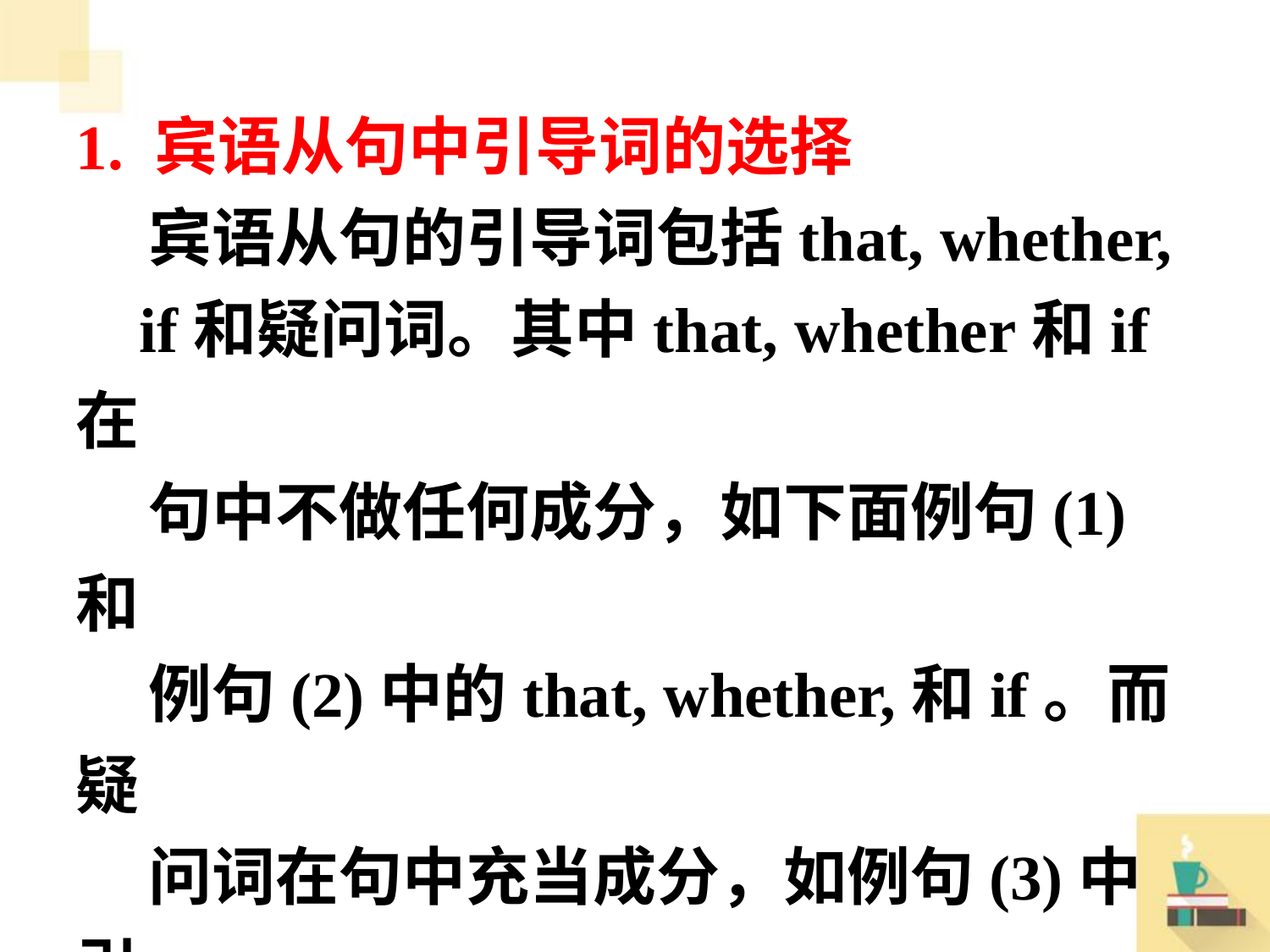

1. 宾语从句中引导词的选择
    宾语从句的引导词包括that, whether,
    if和疑问词。其中that, whether和if 在
    句中不做任何成分，如下面例句(1)和
    例句(2)中的that, whether,和if。而疑
    问词在句中充当成分，如例句(3)中引
    导词作从句中的状语。